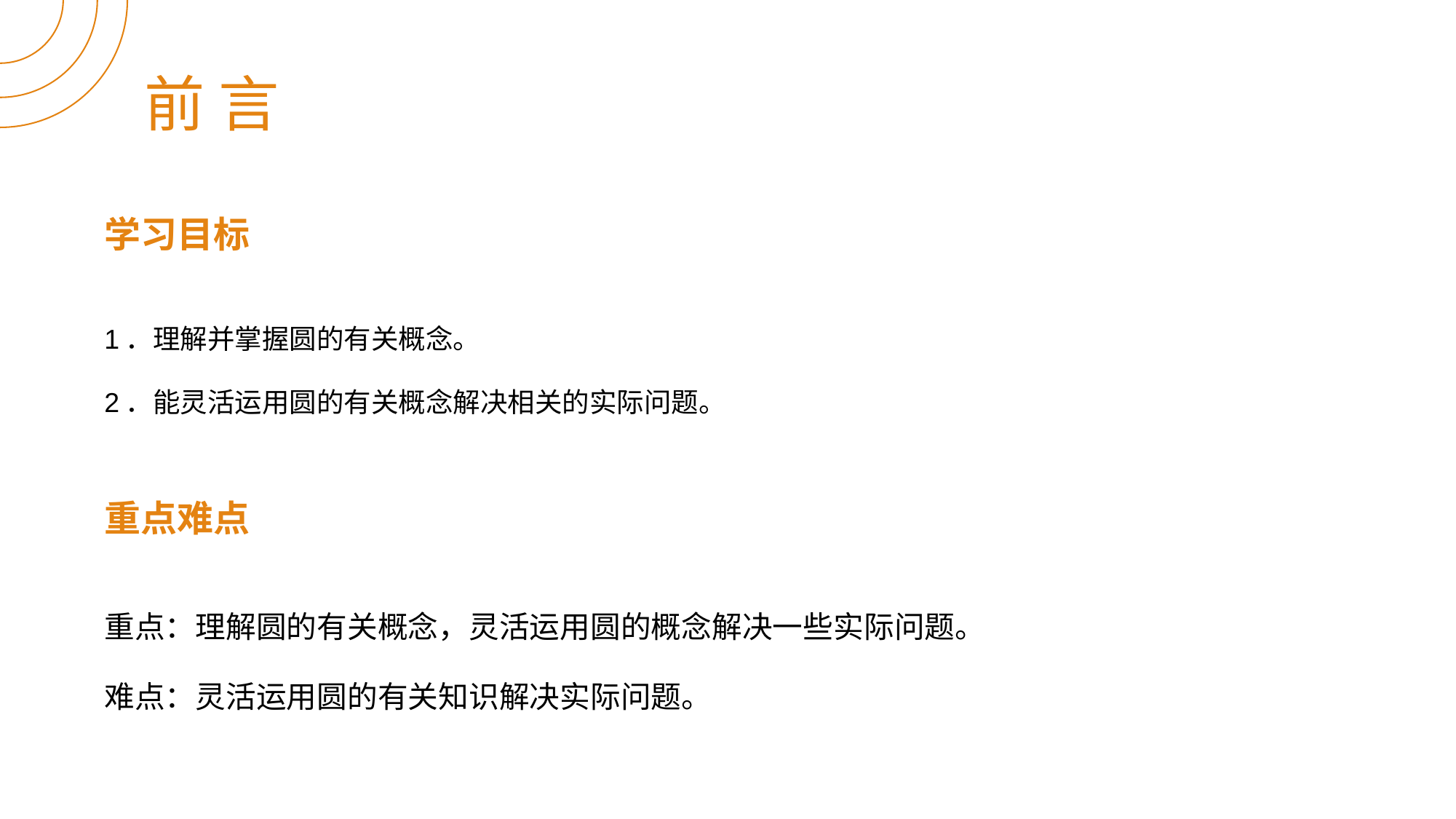

前 言
学习目标
1．理解并掌握圆的有关概念。
2．能灵活运用圆的有关概念解决相关的实际问题。
重点难点
重点：理解圆的有关概念，灵活运用圆的概念解决一些实际问题。
难点：灵活运用圆的有关知识解决实际问题。